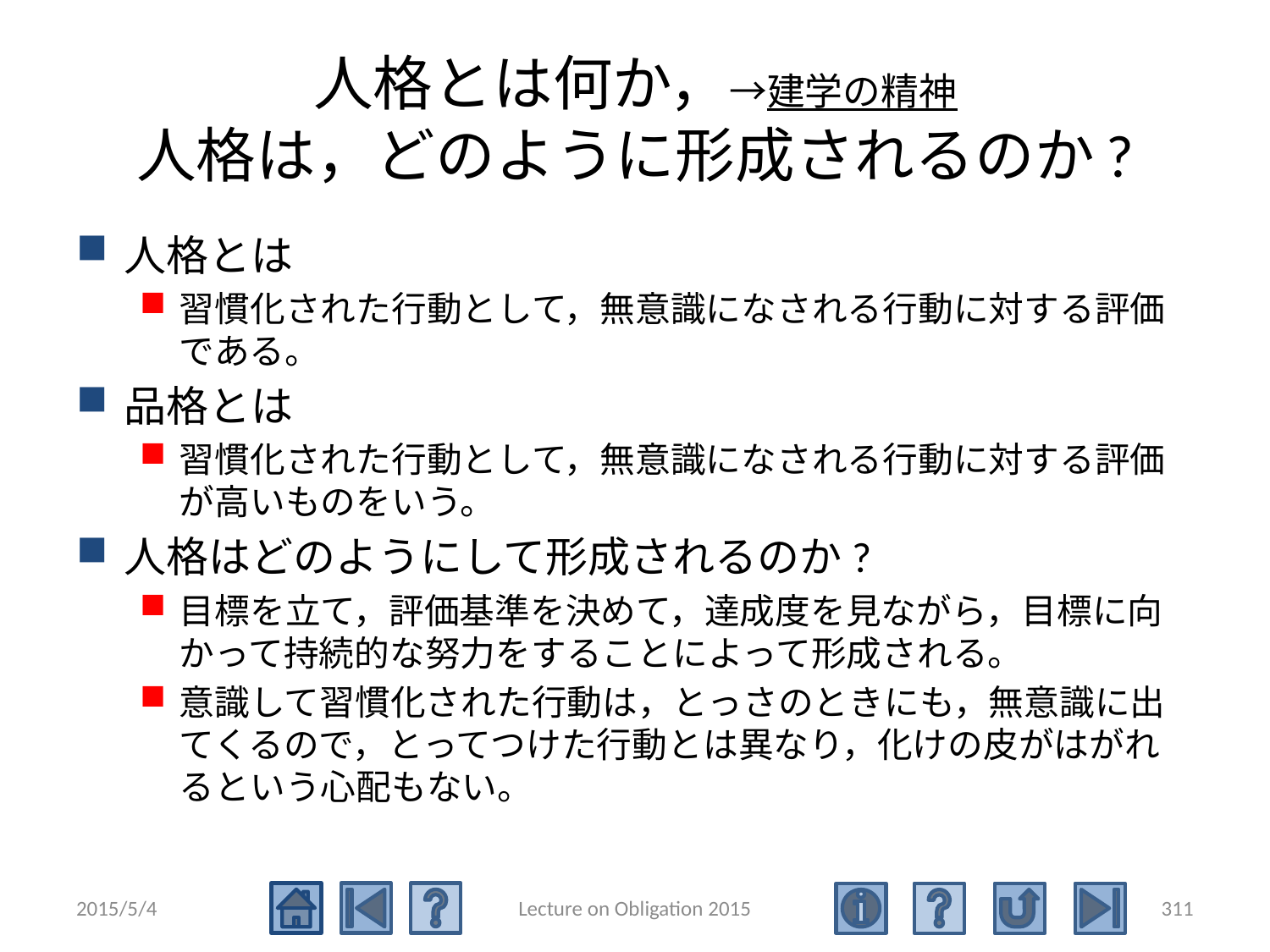

# 人格とは何か，→建学の精神 人格は，どのように形成されるのか?
人格とは
習慣化された行動として，無意識になされる行動に対する評価である。
品格とは
習慣化された行動として，無意識になされる行動に対する評価が高いものをいう。
人格はどのようにして形成されるのか?
目標を立て，評価基準を決めて，達成度を見ながら，目標に向かって持続的な努力をすることによって形成される。
意識して習慣化された行動は，とっさのときにも，無意識に出てくるので，とってつけた行動とは異なり，化けの皮がはがれるという心配もない。
2015/5/4
Lecture on Obligation 2015
311